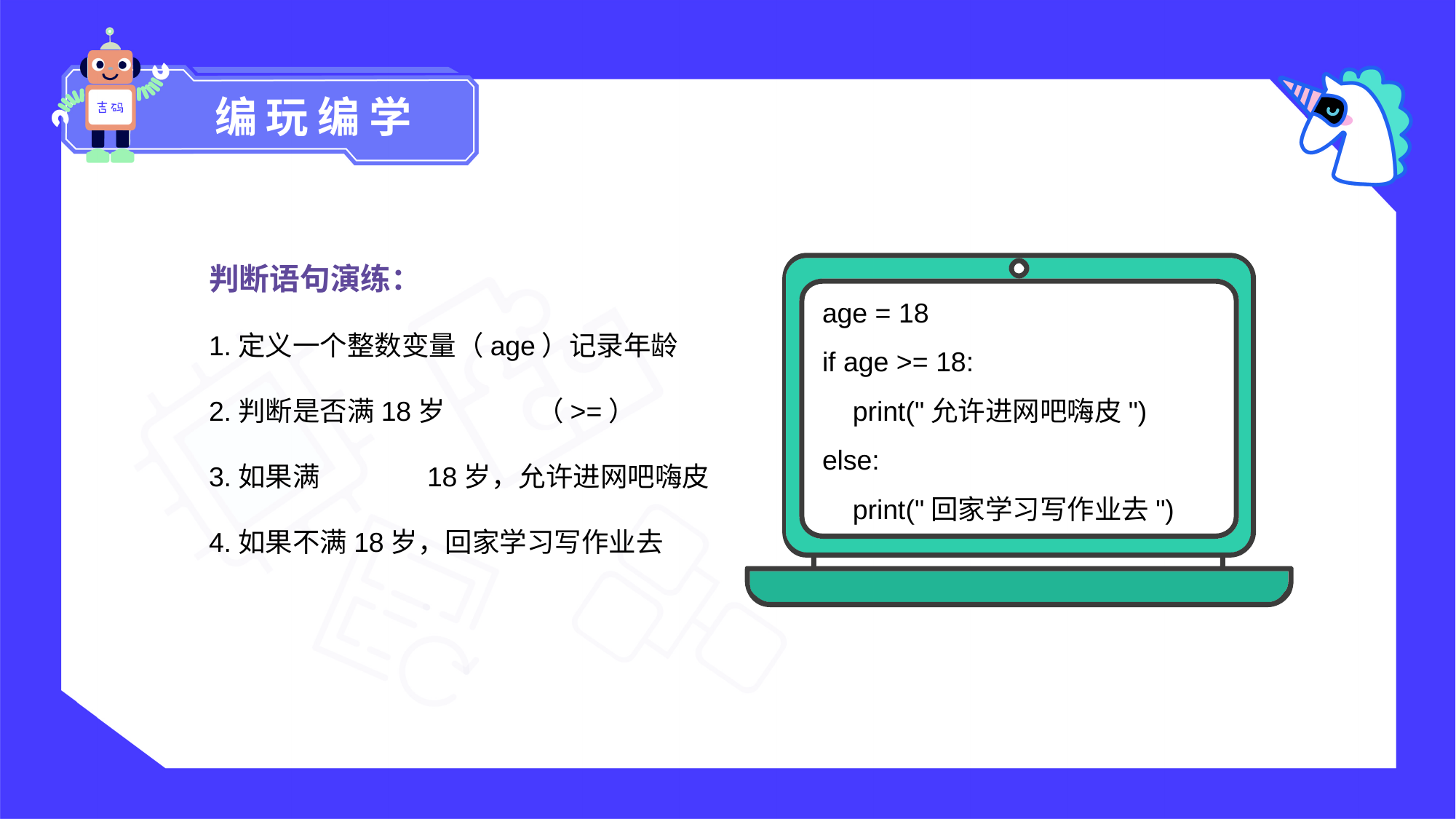

编玩编学
判断语句演练：
1.定义⼀个整数变量（age）记录年龄
2.判断是否满18岁	（>=）
3.如果满	18岁，允许进网吧嗨⽪
4.如果不满18岁，回家学习写作业去

age = 18
if age >= 18:
    print("允许进网吧嗨皮")
else:
    print("回家学习写作业去")